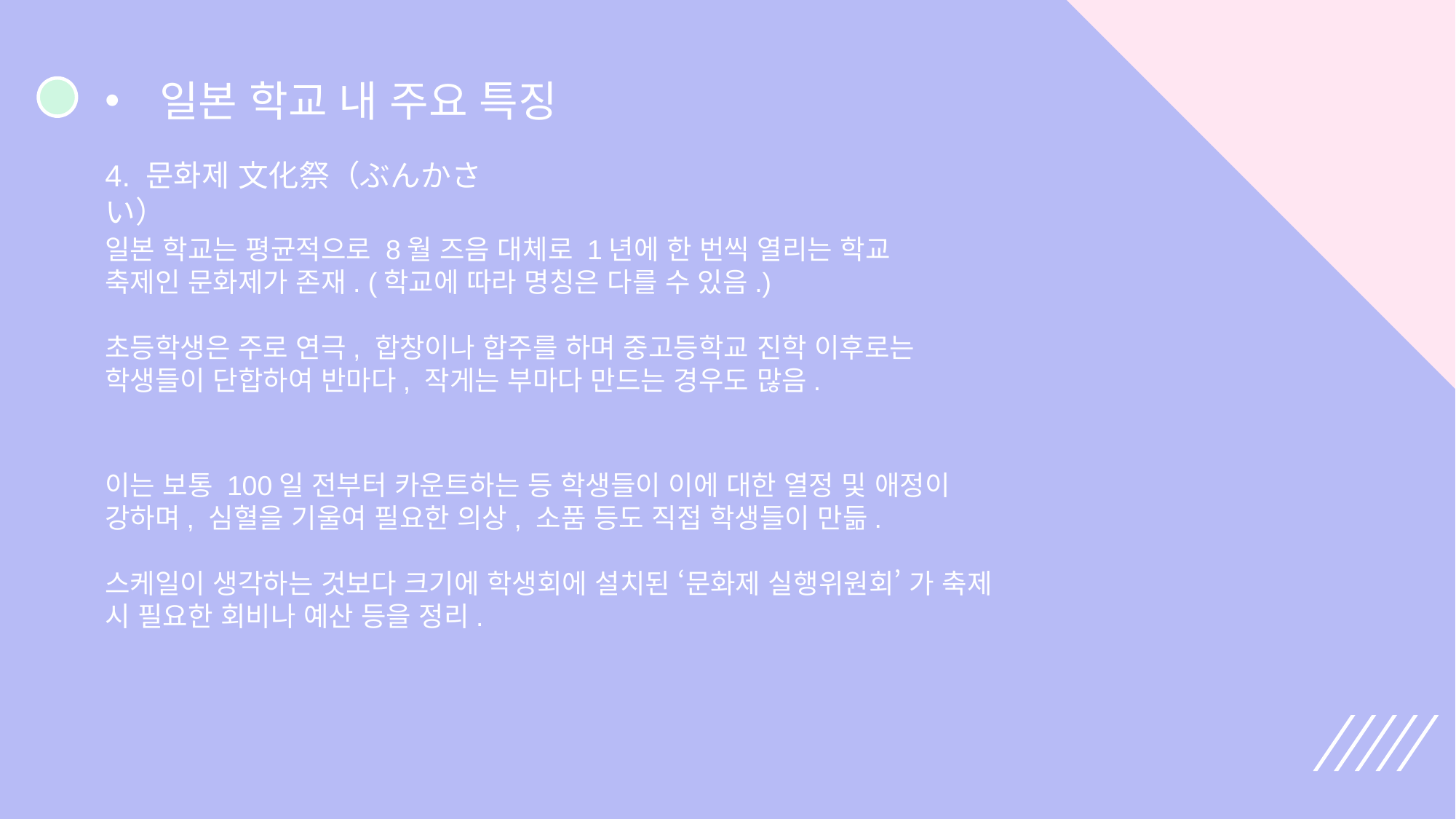

일본 학교 내 주요 특징

4. 문화제 文化祭（ぶんかさい）

일본 학교는 평균적으로 8월 즈음 대체로 1년에 한 번씩 열리는 학교 축제인 문화제가 존재. (학교에 따라 명칭은 다를 수 있음.)

초등학생은 주로 연극, 합창이나 합주를 하며 중고등학교 진학 이후로는 학생들이 단합하여 반마다, 작게는 부마다 만드는 경우도 많음.

이는 보통 100일 전부터 카운트하는 등 학생들이 이에 대한 열정 및 애정이 강하며, 심혈을 기울여 필요한 의상, 소품 등도 직접 학생들이 만듦.

스케일이 생각하는 것보다 크기에 학생회에 설치된 ‘문화제 실행위원회’ 가 축제 시 필요한 회비나 예산 등을 정리.